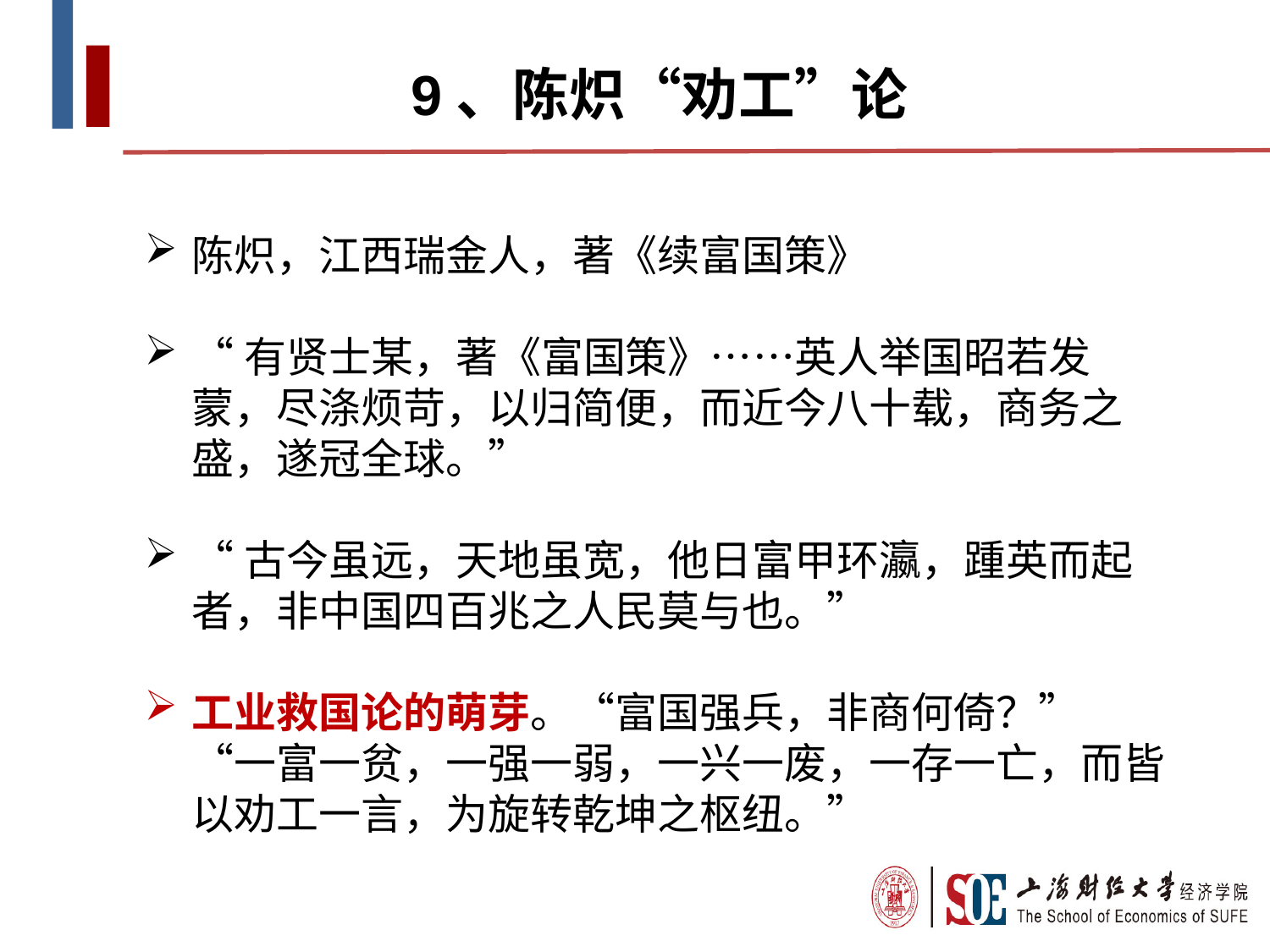

9、陈炽“劝工”论

陈炽，江西瑞金人，著《续富国策》

“有贤士某，著《富国策》……英人举国昭若发蒙，尽涤烦苛，以归简便，而近今八十载，商务之盛，遂冠全球。”

“古今虽远，天地虽宽，他日富甲环瀛，踵英而起者，非中国四百兆之人民莫与也。”

工业救国论的萌芽。“富国强兵，非商何倚？” “一富一贫，一强一弱，一兴一废，一存一亡，而皆以劝工一言，为旋转乾坤之枢纽。”